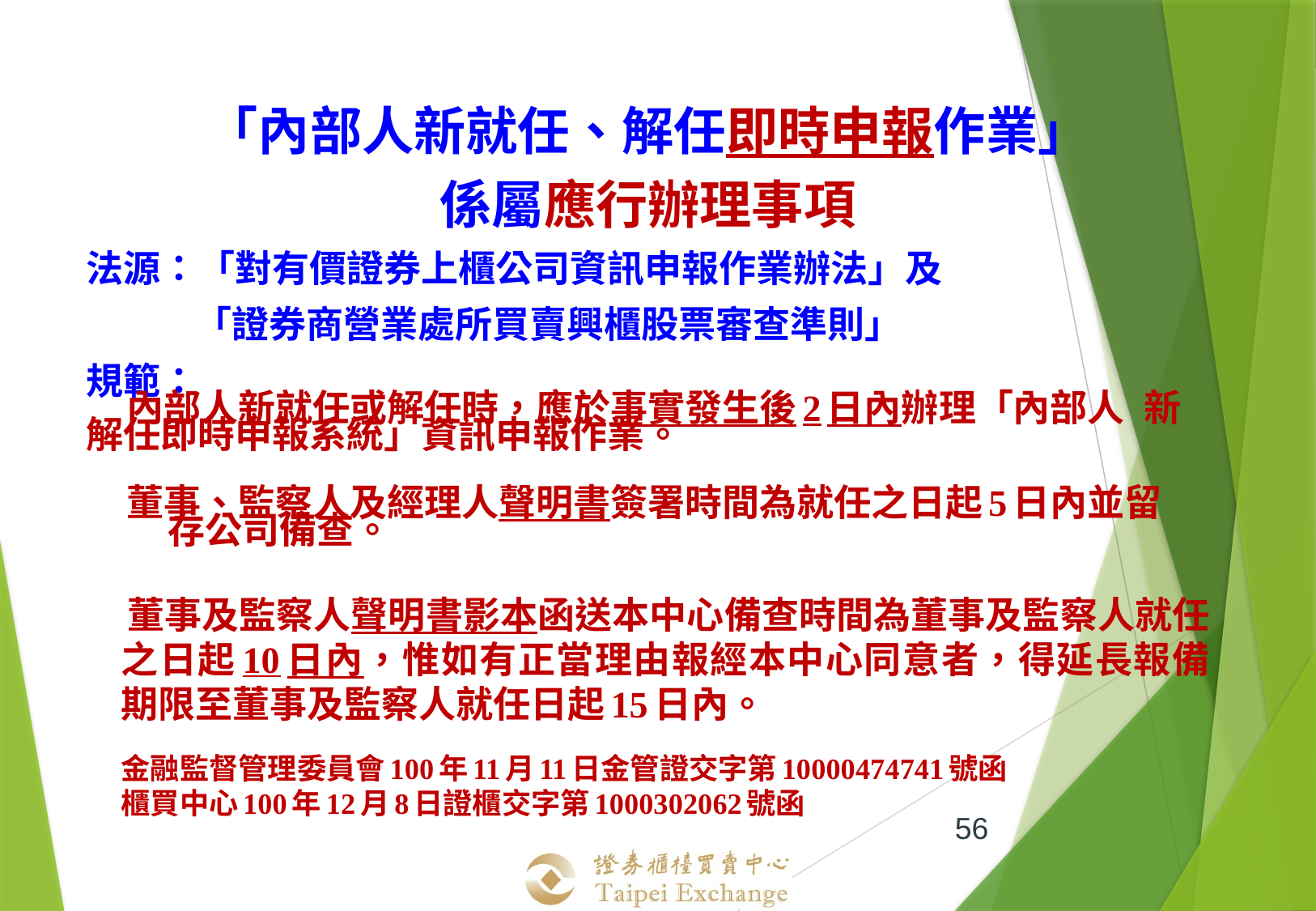

「內部人新就任、解任即時申報作業」
係屬應行辦理事項
法源：「對有價證券上櫃公司資訊申報作業辦法」及
            「證券商營業處所買賣興櫃股票審查準則」
規範：
    內部人新就任或解任時，應於事實發生後2日內辦理「內部人	新解任即時申報系統」資訊申報作業。

    董事、監察人及經理人聲明書簽署時間為就任之日起5日內並留	存公司備查。

    董事及監察人聲明書影本函送本中心備查時間為董事及監察人就任之日起10日內，惟如有正當理由報經本中心同意者，得延長報備期限至董事及監察人就任日起15日內。
金融監督管理委員會100年11月11日金管證交字第10000474741號函
櫃買中心100年12月8日證櫃交字第1000302062號函

56